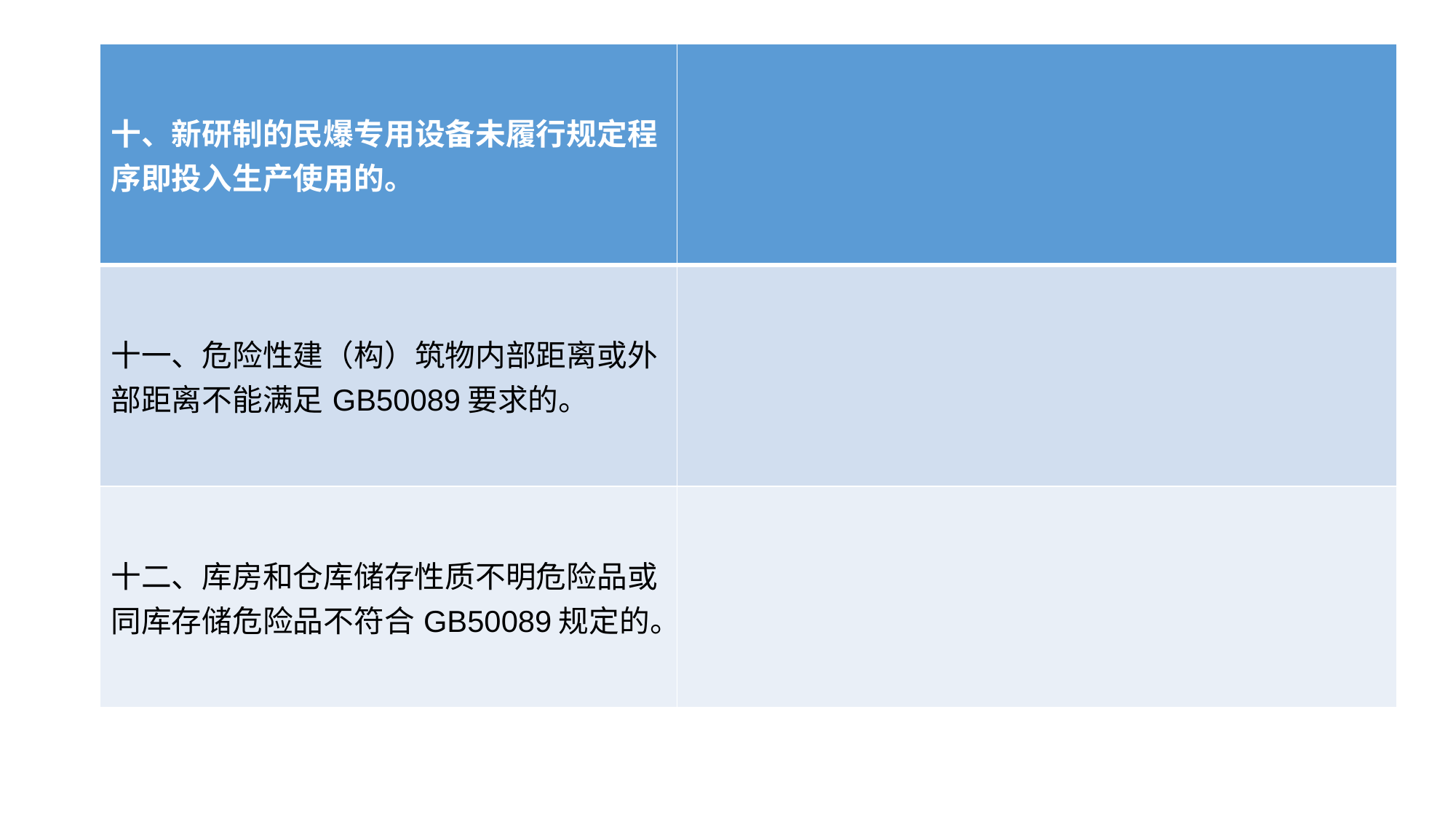

#
| 十、新研制的民爆专用设备未履行规定程序即投入生产使用的。 |  |
| --- | --- |
| 十一、危险性建（构）筑物内部距离或外部距离不能满足GB50089要求的。 |  |
| 十二、库房和仓库储存性质不明危险品或同库存储危险品不符合GB50089规定的。 |  |